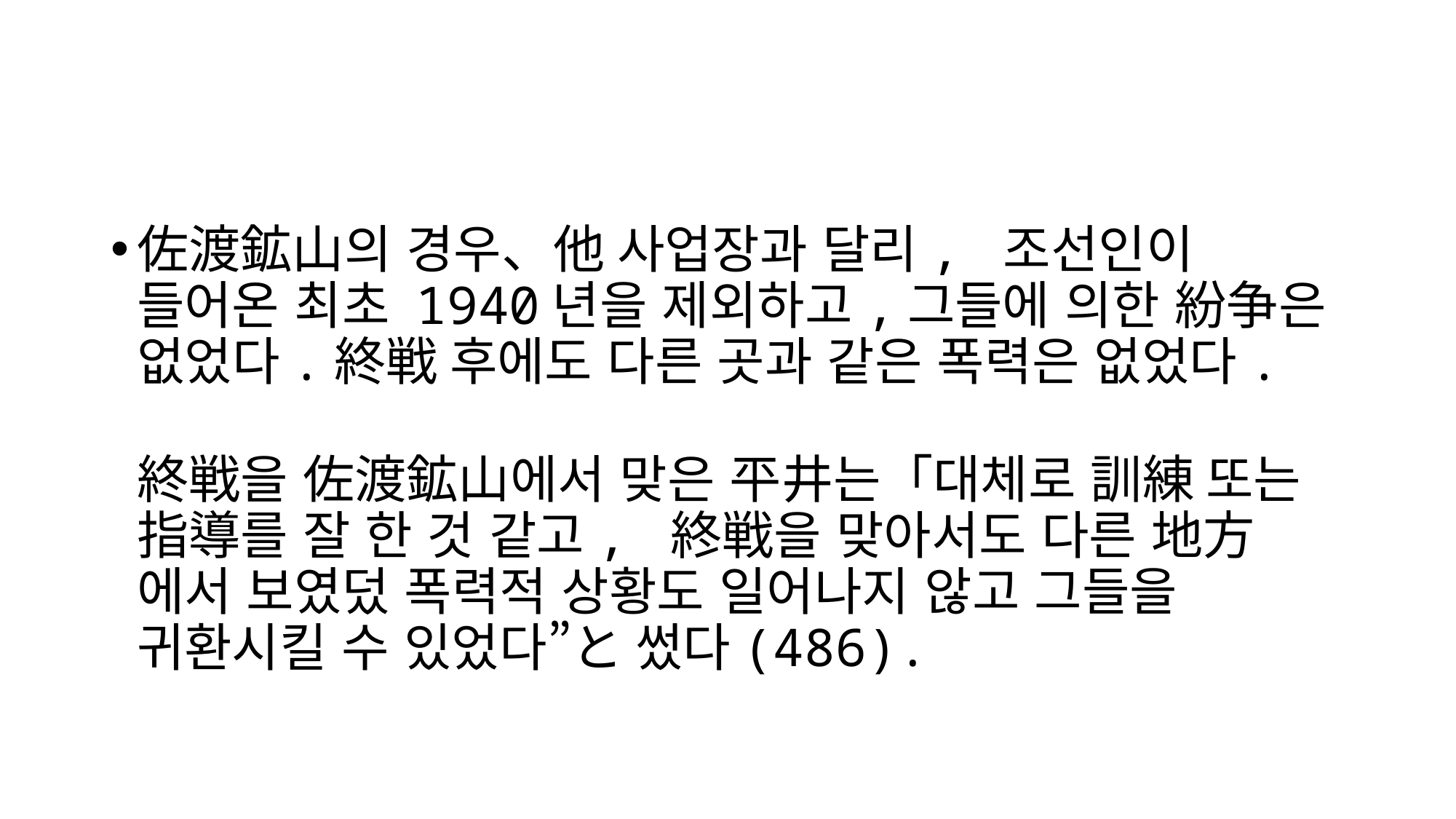

佐渡鉱山의 경우、他 사업장과 달리, 조선인이 들어온 최초 1940년을 제외하고,그들에 의한 紛争은 없었다.終戦 후에도 다른 곳과 같은 폭력은 없었다.
終戦을 佐渡鉱山에서 맞은 平井는「대체로 訓練 또는 指導를 잘 한 것 같고, 終戦을 맞아서도 다른 地方에서 보였덨 폭력적 상황도 일어나지 않고 그들을 귀환시킬 수 있었다”と 썼다(486).